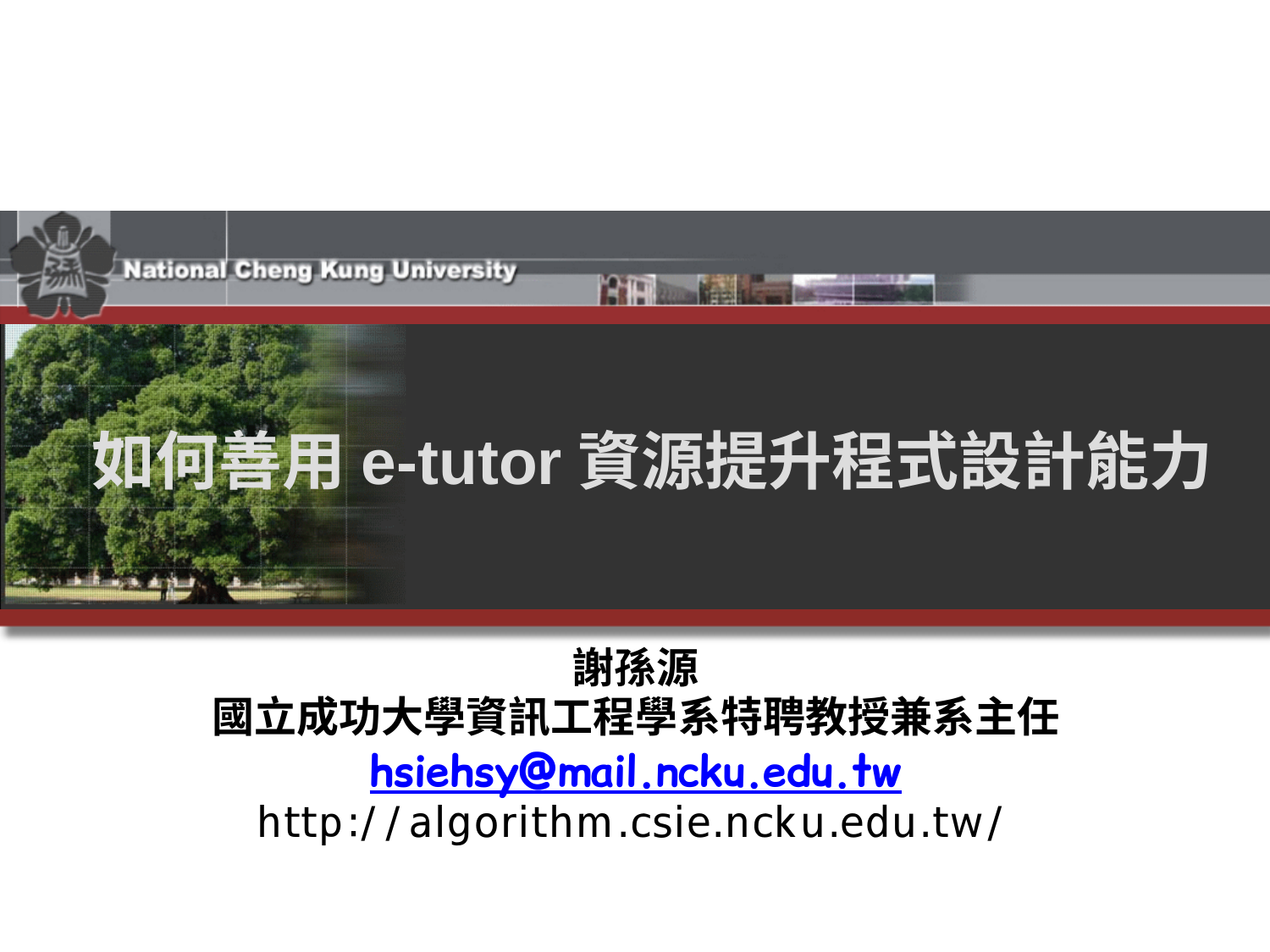

# 如何善用e-tutor資源提升程式設計能力
謝孫源
國立成功大學資訊工程學系特聘教授兼系主任
hsiehsy@mail.ncku.edu.tw
http://algorithm.csie.ncku.edu.tw/